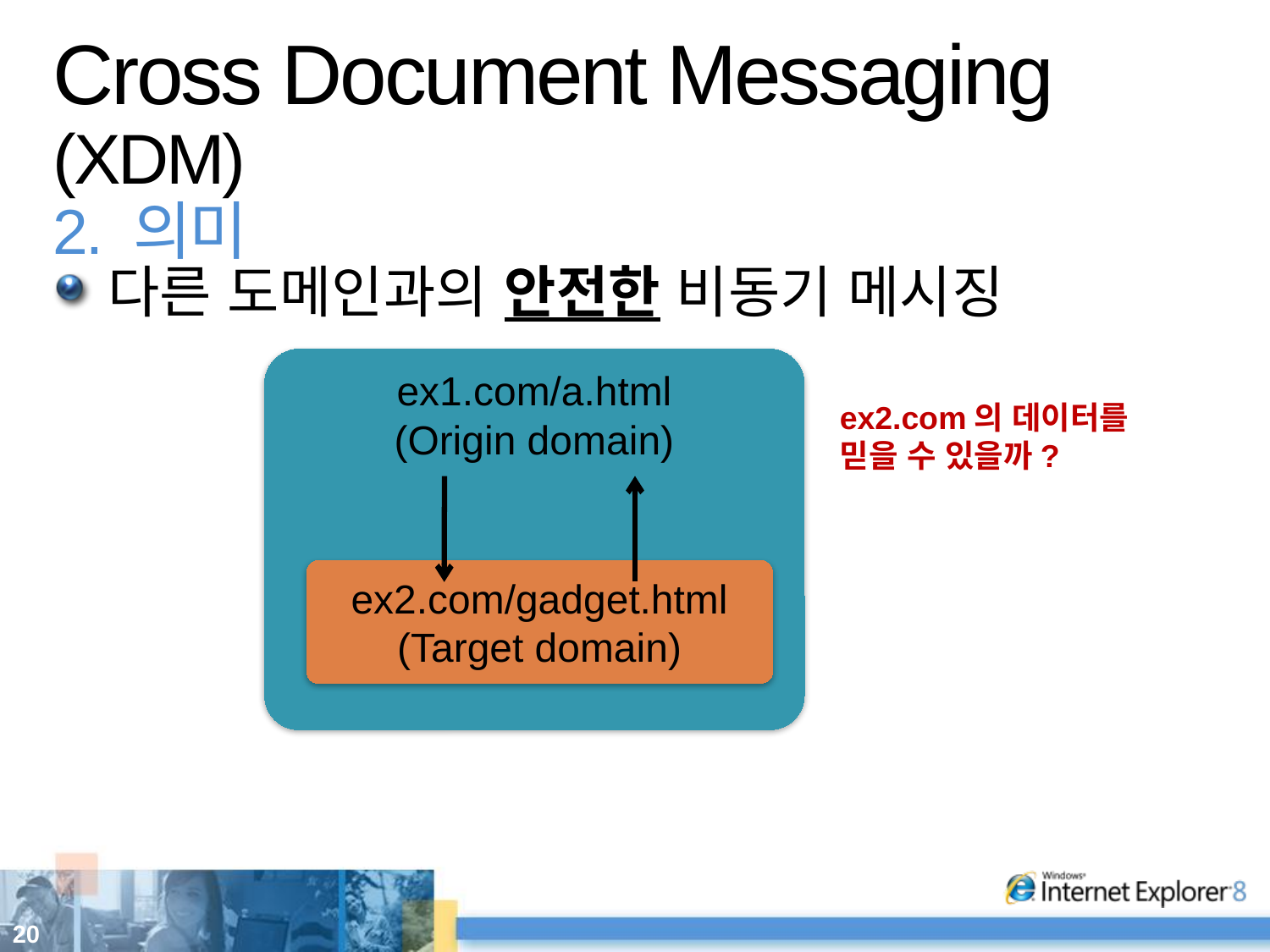

# Cross Document Messaging (XDM) 2. 의미
다른 도메인과의 안전한 비동기 메시징

ex1.com/a.html
(Origin domain)
ex2.com의 데이터를
믿을 수 있을까?
ex2.com/gadget.html
(Target domain)